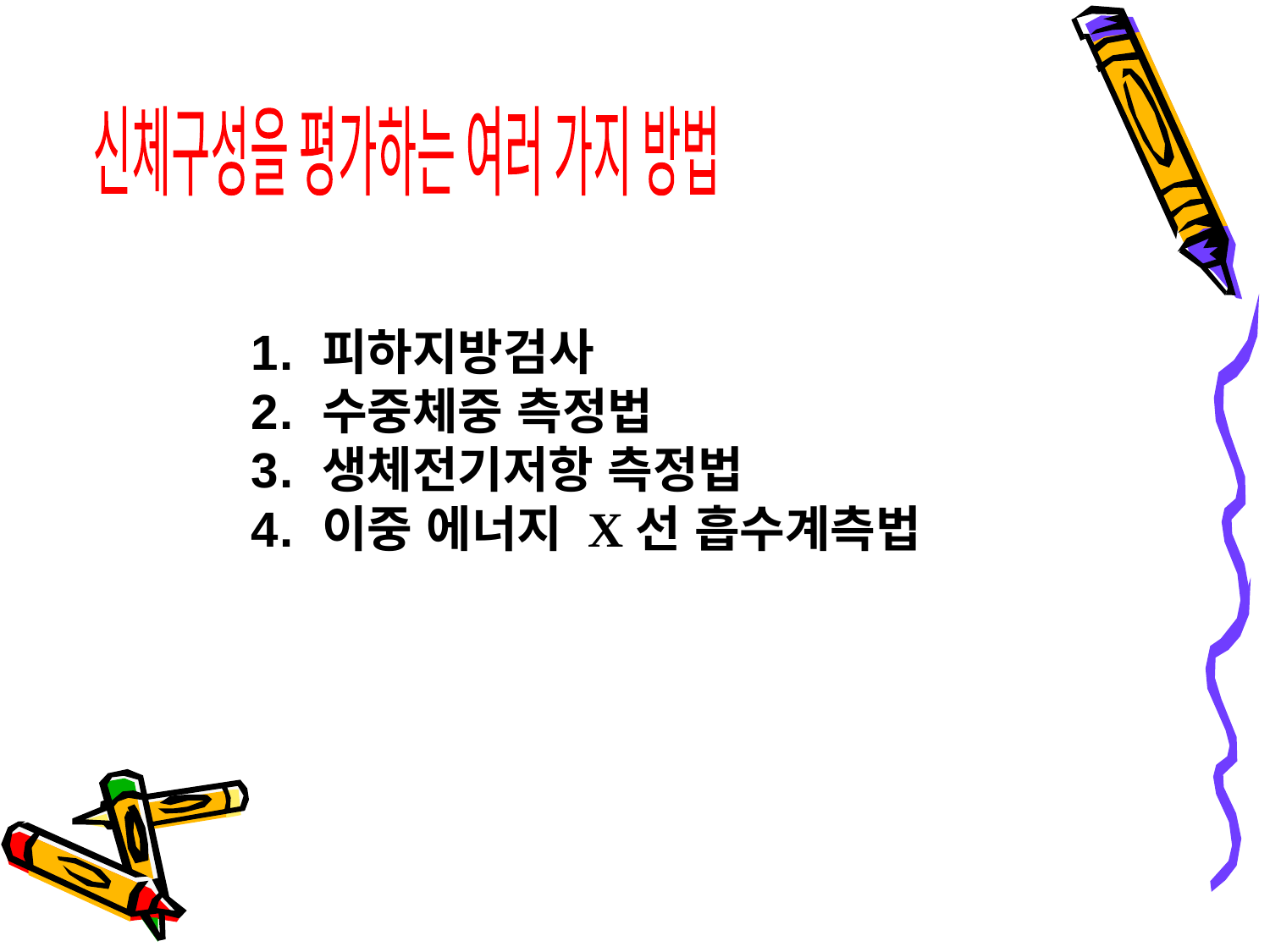

신체구성을 평가하는 여러 가지 방법
피하지방검사
수중체중 측정법
생체전기저항 측정법
이중 에너지 X선 흡수계측법